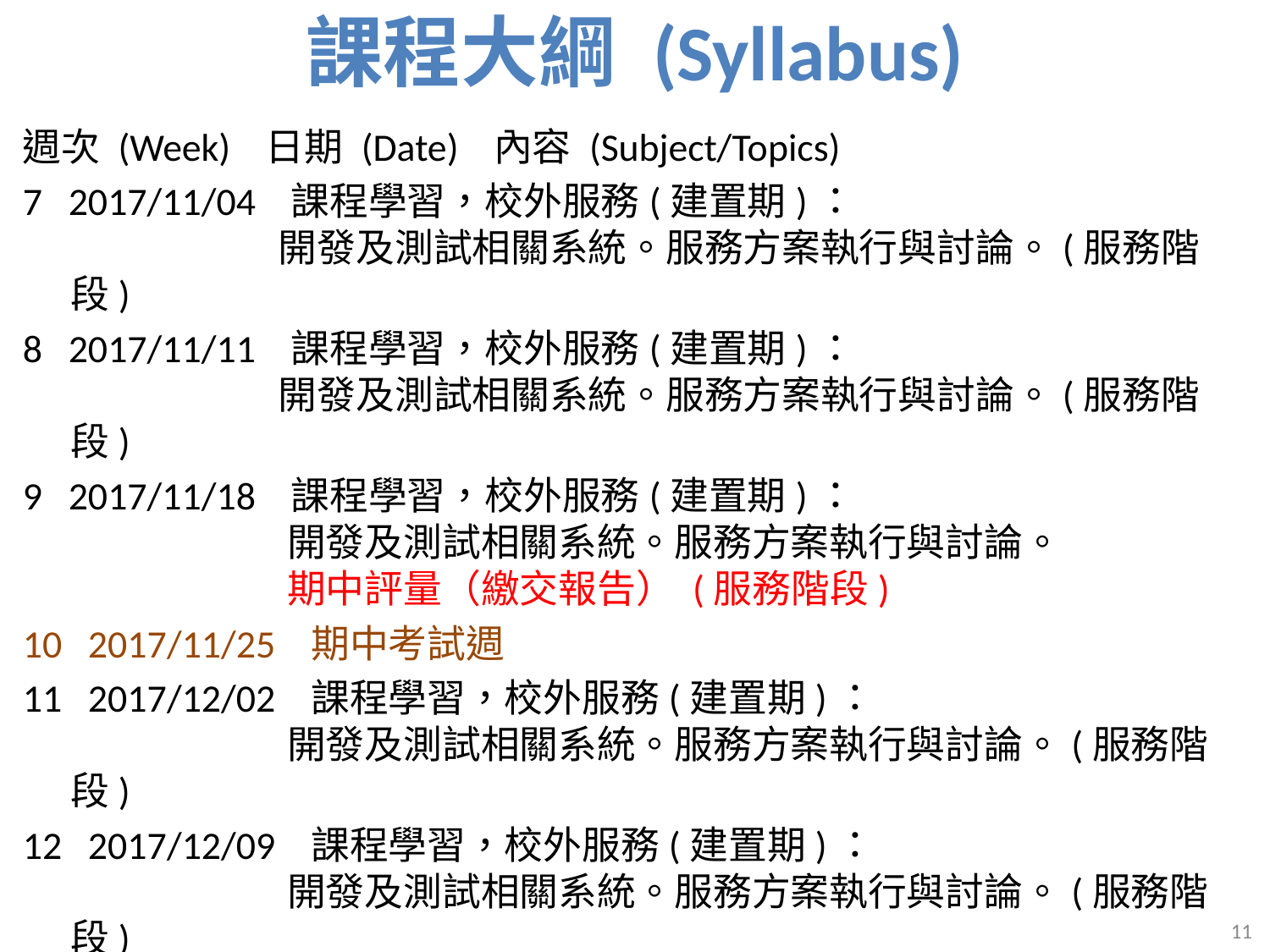

# 課程大綱 (Syllabus)
週次 (Week)   日期 (Date)   內容 (Subject/Topics)
7   2017/11/04   課程學習，校外服務(建置期)：
                        開發及測試相關系統。服務方案執行與討論。(服務階段)
8   2017/11/11   課程學習，校外服務(建置期)：
                        開發及測試相關系統。服務方案執行與討論。(服務階段)
9   2017/11/18   課程學習，校外服務(建置期)：
                         開發及測試相關系統。服務方案執行與討論。
                         期中評量（繳交報告） (服務階段)
10   2017/11/25   期中考試週
11   2017/12/02   課程學習，校外服務(建置期)：
                         開發及測試相關系統。服務方案執行與討論。(服務階段)
12   2017/12/09   課程學習，校外服務(建置期)：
                         開發及測試相關系統。服務方案執行與討論。(服務階段)
11